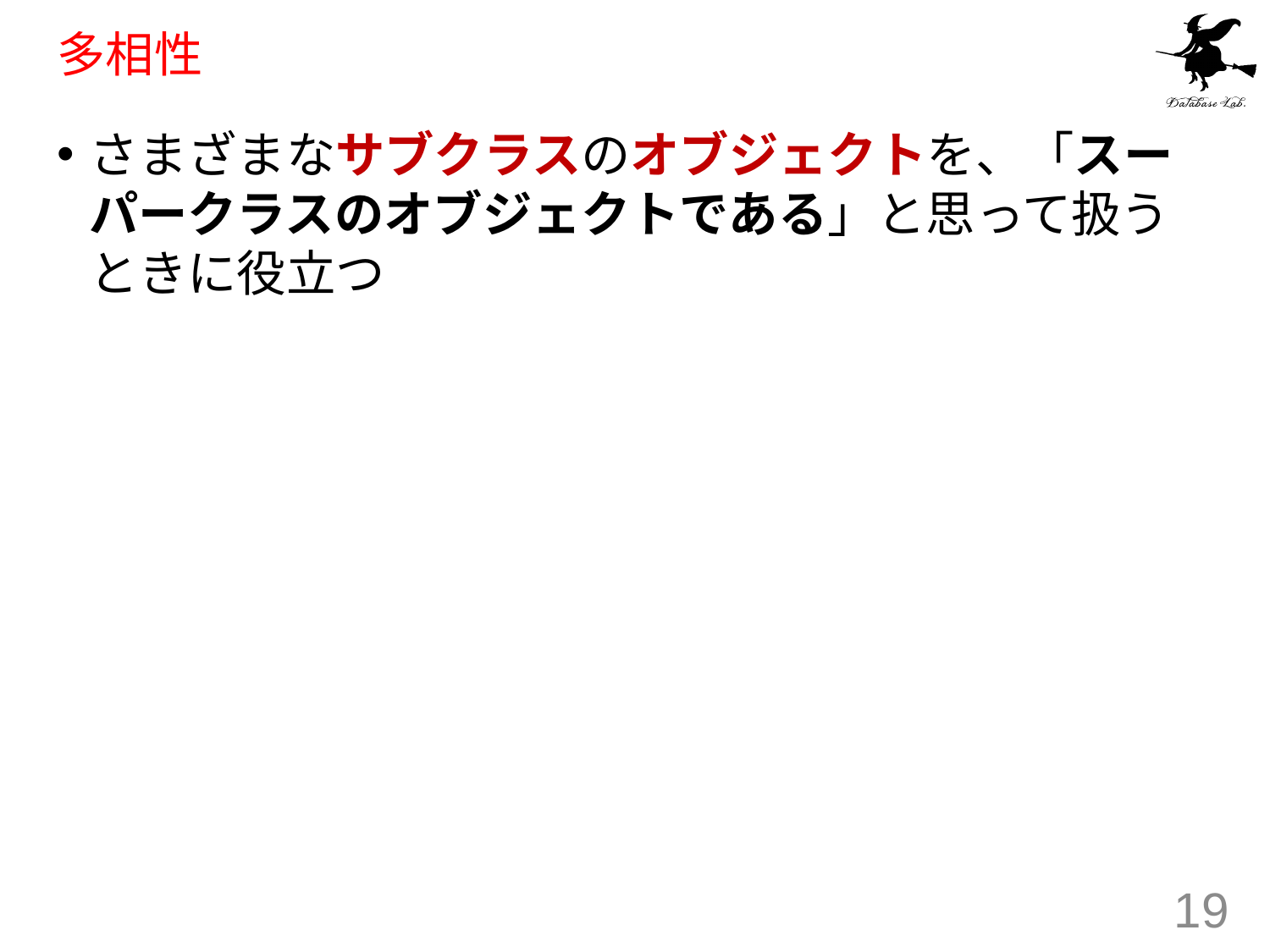

# 多相性
さまざまなサブクラスのオブジェクトを、「スーパークラスのオブジェクトである」と思って扱うときに役立つ

19